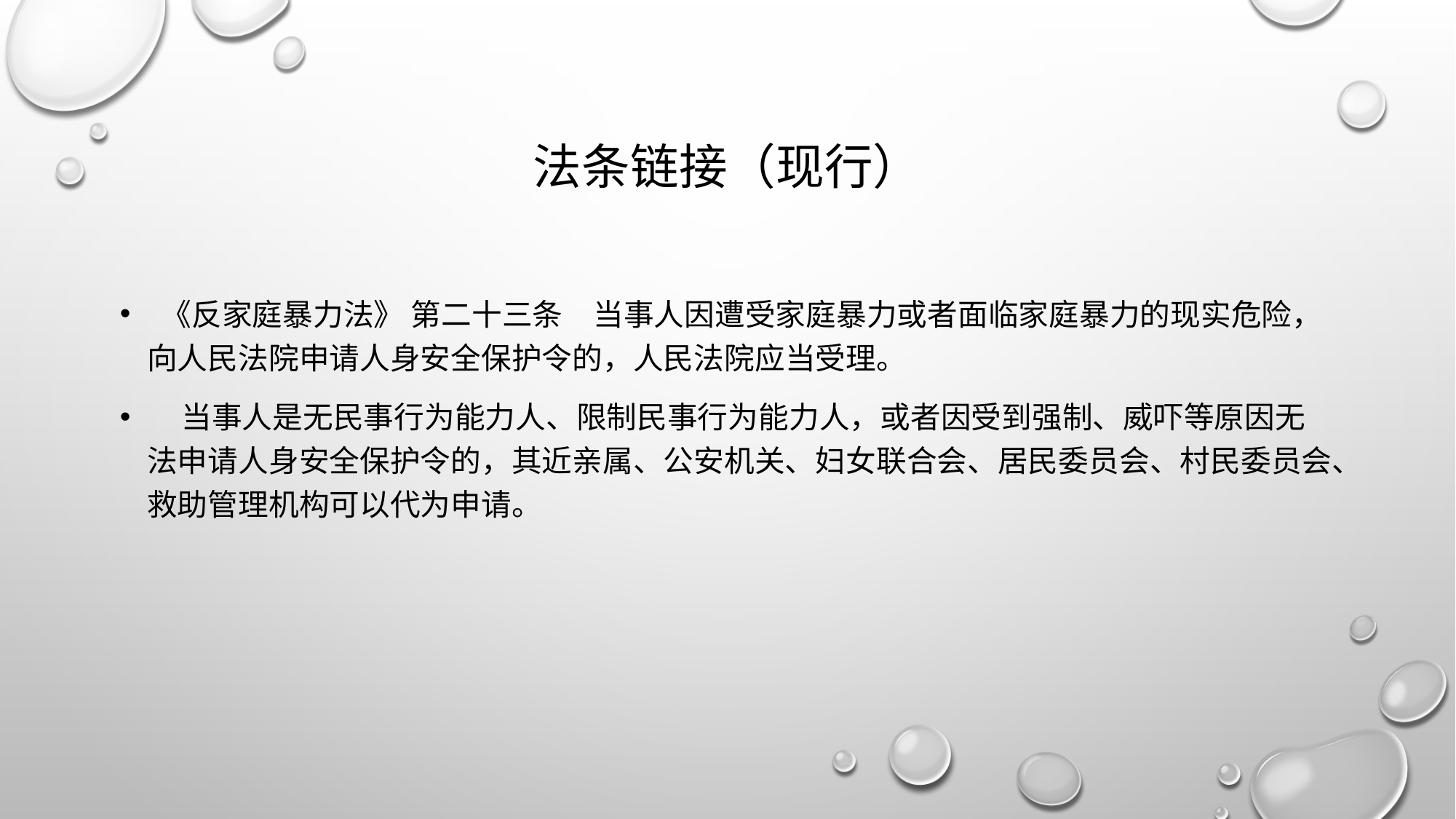

# 法条链接（现行）
 《反家庭暴力法》 第二十三条　当事人因遭受家庭暴力或者面临家庭暴力的现实危险，向人民法院申请人身安全保护令的，人民法院应当受理。
    当事人是无民事行为能力人、限制民事行为能力人，或者因受到强制、威吓等原因无法申请人身安全保护令的，其近亲属、公安机关、妇女联合会、居民委员会、村民委员会、救助管理机构可以代为申请。